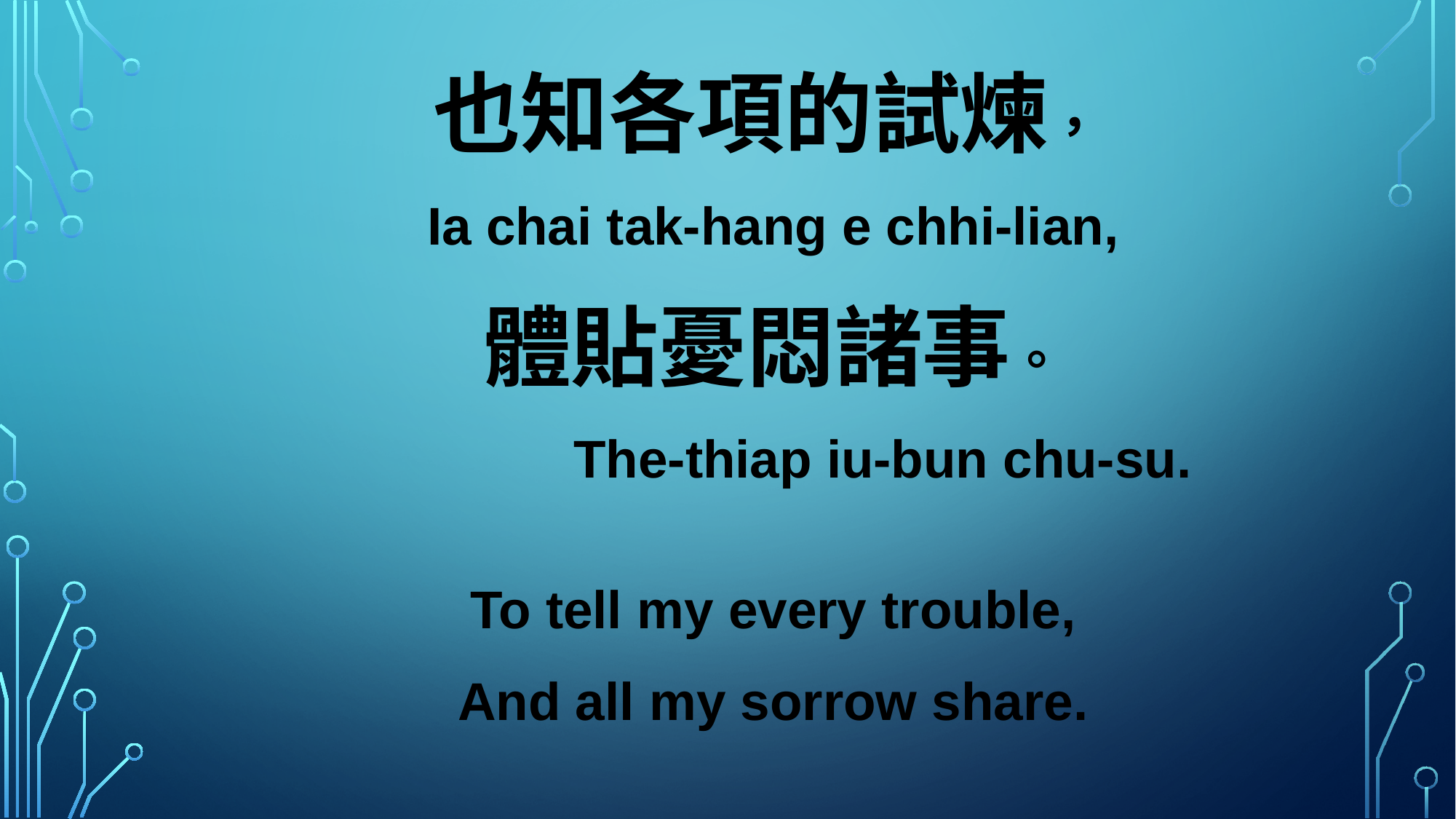

也知各項的試煉，
Ia chai tak-hang e chhi-lian,
體貼憂悶諸事。
                                The-thiap iu-bun chu-su.

To tell my every trouble,
And all my sorrow share.